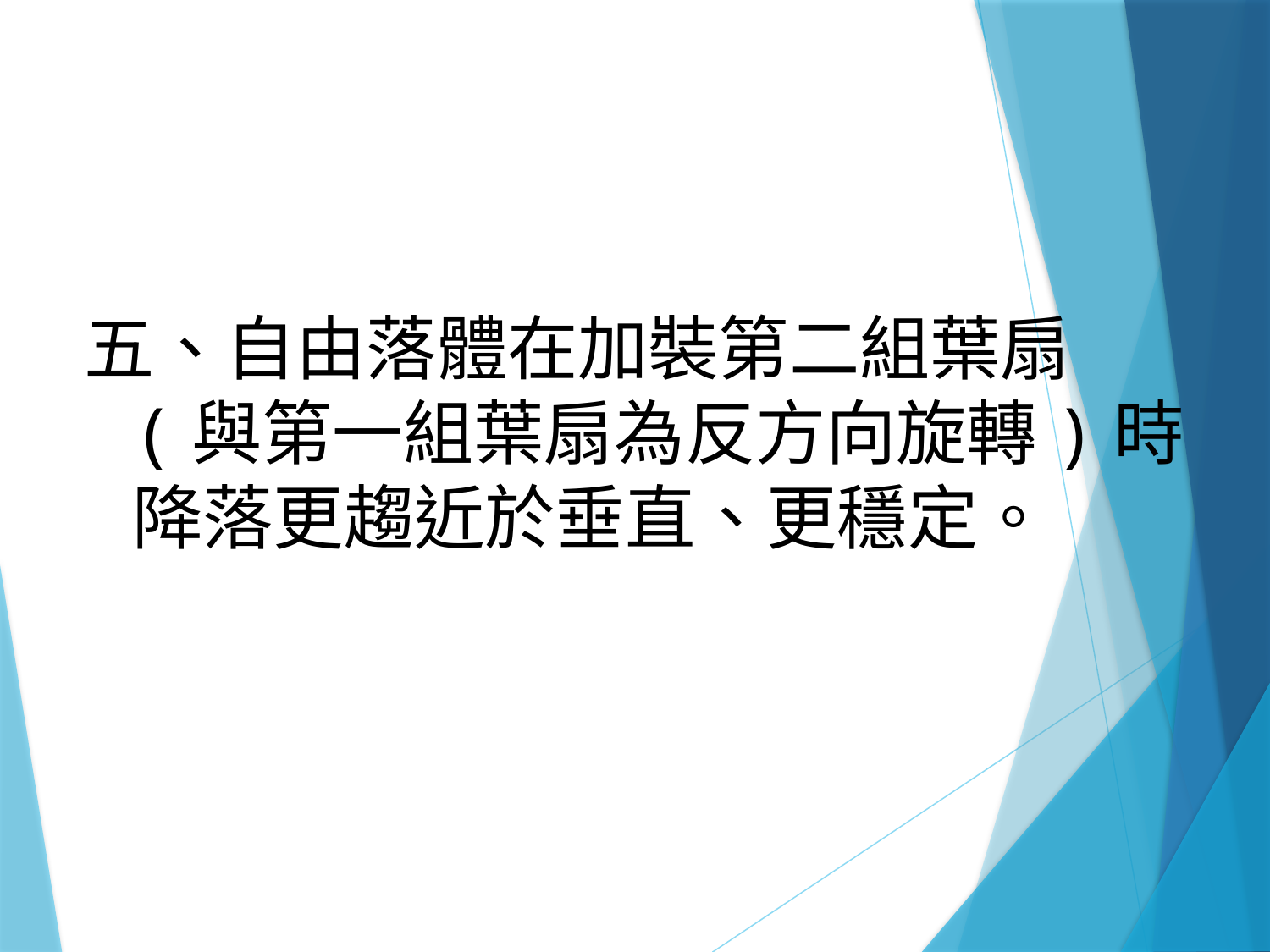

五、自由落體在加裝第二組葉扇(與第一組葉扇為反方向旋轉)時降落更趨近於垂直、更穩定。